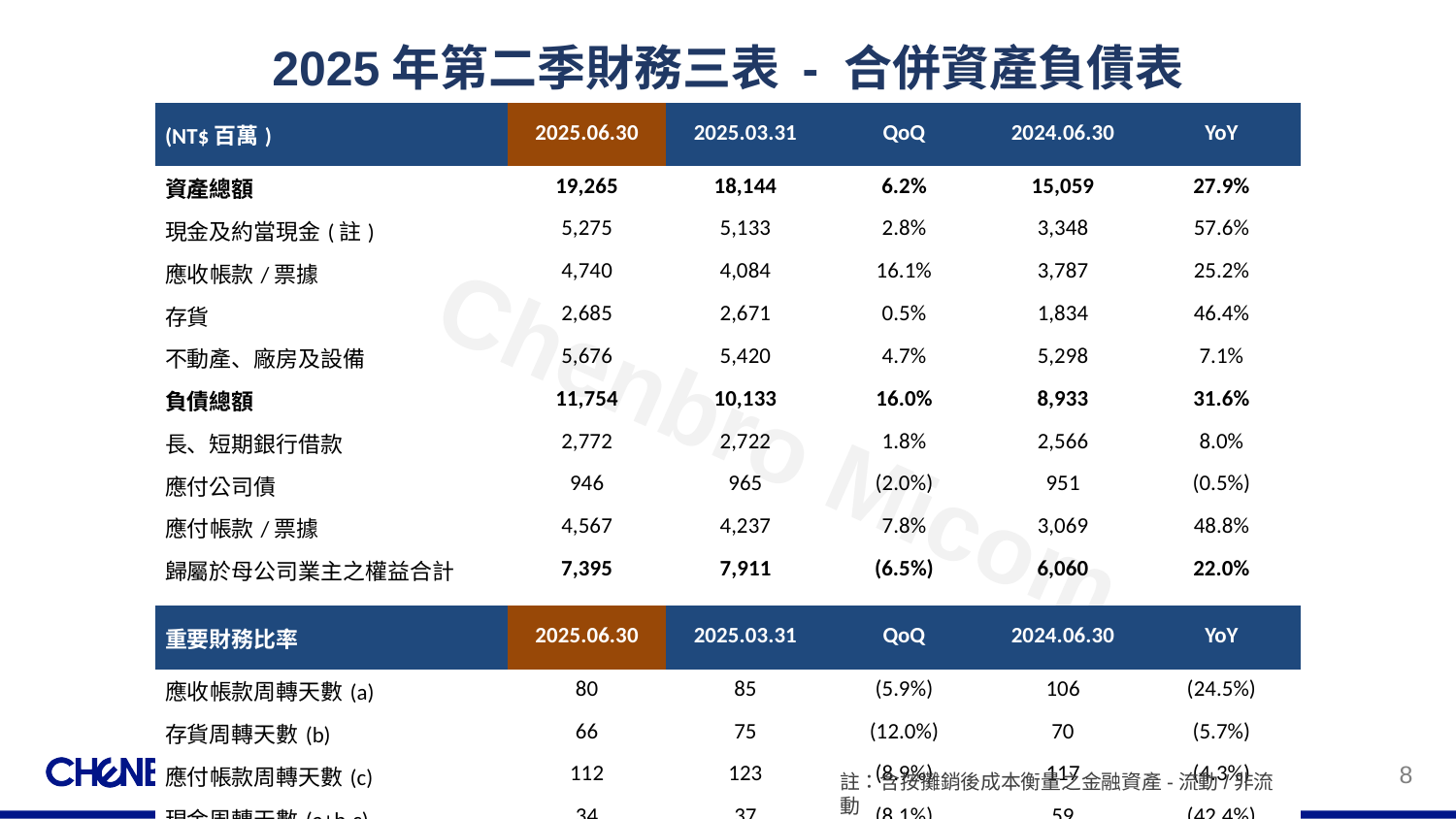

2025年第二季財務三表 - 合併資產負債表
| (NT$百萬) | 2025.06.30 | 2025.03.31 | QoQ | 2024.06.30 | YoY |
| --- | --- | --- | --- | --- | --- |
| 資產總額 | 19,265 | 18,144 | 6.2% | 15,059 | 27.9% |
| 現金及約當現金(註) | 5,275 | 5,133 | 2.8% | 3,348 | 57.6% |
| 應收帳款/票據 | 4,740 | 4,084 | 16.1% | 3,787 | 25.2% |
| 存貨 | 2,685 | 2,671 | 0.5% | 1,834 | 46.4% |
| 不動產、廠房及設備 | 5,676 | 5,420 | 4.7% | 5,298 | 7.1% |
| 負債總額 | 11,754 | 10,133 | 16.0% | 8,933 | 31.6% |
| 長、短期銀行借款 | 2,772 | 2,722 | 1.8% | 2,566 | 8.0% |
| 應付公司債 | 946 | 965 | (2.0%) | 951 | (0.5%) |
| 應付帳款/票據 | 4,567 | 4,237 | 7.8% | 3,069 | 48.8% |
| 歸屬於母公司業主之權益合計 | 7,395 | 7,911 | (6.5%) | 6,060 | 22.0% |
|  |  |  |  |  |  |
| 重要財務比率 | 2025.06.30 | 2025.03.31 | QoQ | 2024.06.30 | YoY |
| 應收帳款周轉天數(a) | 80 | 85 | (5.9%) | 106 | (24.5%) |
| 存貨周轉天數(b) | 66 | 75 | (12.0%) | 70 | (5.7%) |
| 應付帳款周轉天數(c) | 112 | 123 | (8.9%) | 117 | (4.3%) |
| 現金周轉天數(a+b-c) | 34 | 37 | (8.1%) | 59 | (42.4%) |
註：含按攤銷後成本衡量之金融資產-流動/非流動